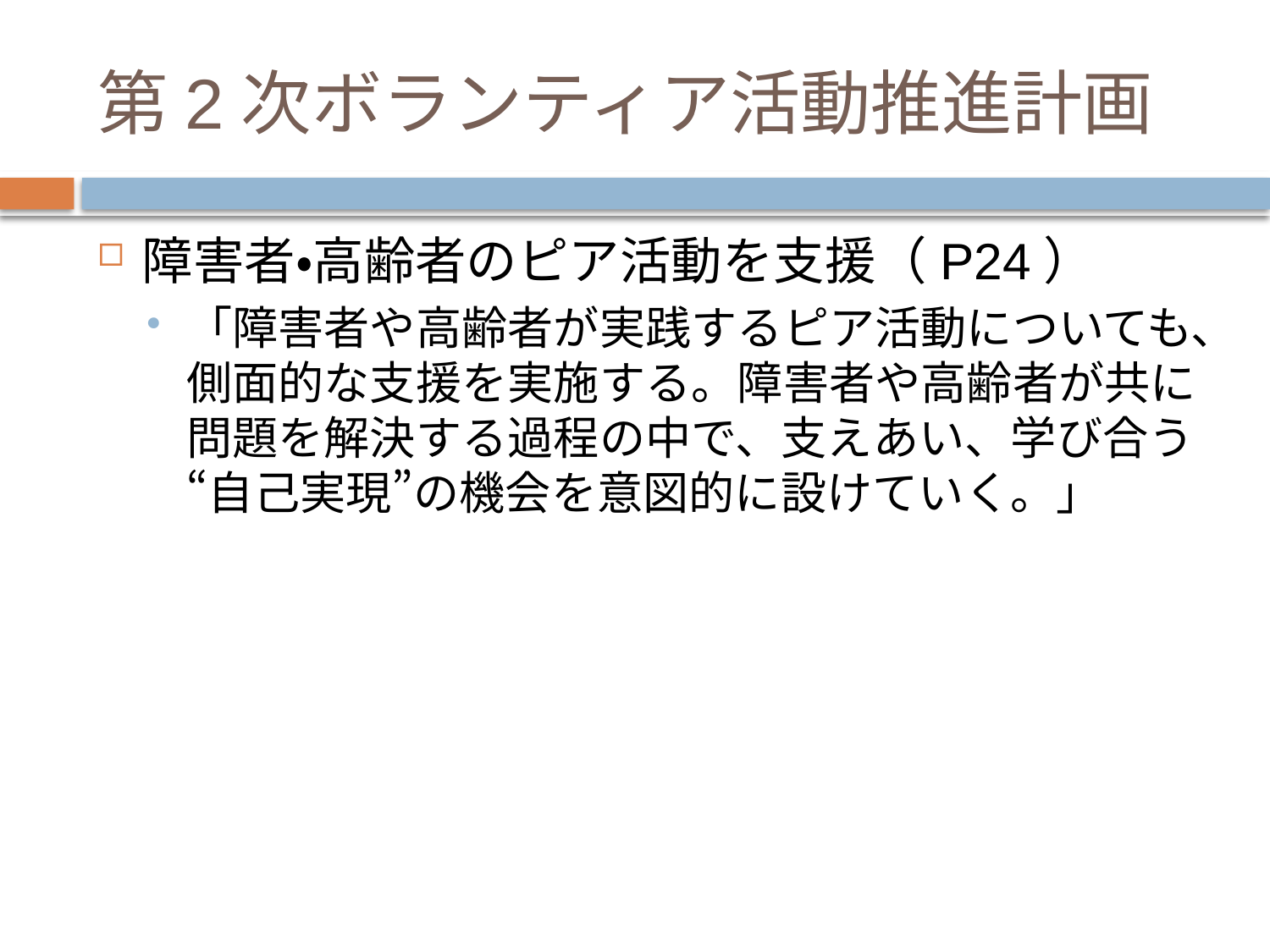

# 第2次ボランティア活動推進計画
障害者・高齢者のピア活動を支援（P24）
「障害者や高齢者が実践するピア活動についても、側面的な支援を実施する。障害者や高齢者が共に問題を解決する過程の中で、支えあい、学び合う“自己実現”の機会を意図的に設けていく。」